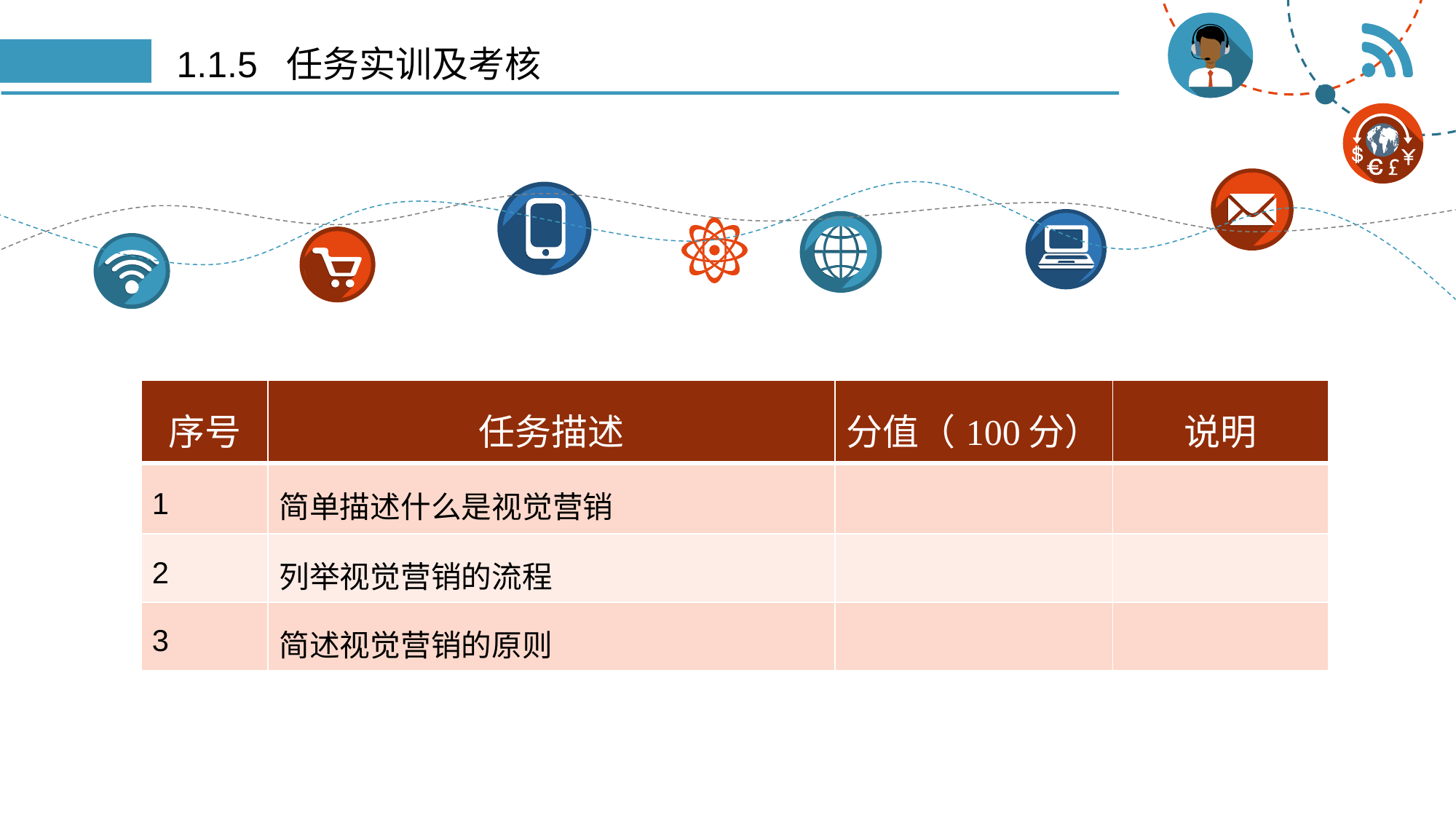

# 1.1.5  任务实训及考核

| 序号 | 任务描述 | 分值（100分） | 说明 |
| --- | --- | --- | --- |
| 1 | 简单描述什么是视觉营销 |  |  |
| 2 | 列举视觉营销的流程 |  |  |
| 3 | 简述视觉营销的原则 |  |  |